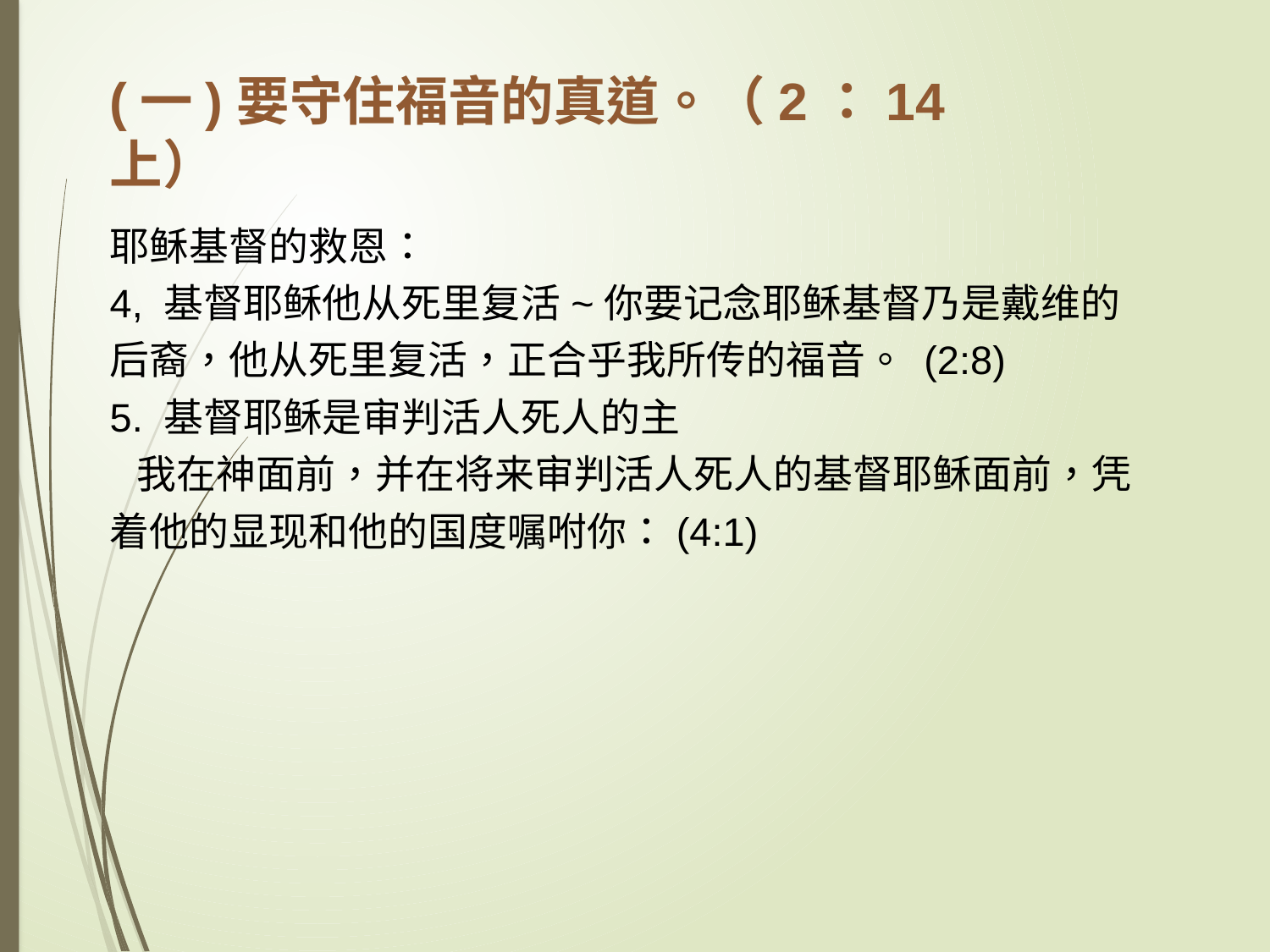

(一)	要守住福音的真道。（2：14上）
耶稣基督的救恩：
4, 基督耶稣他从死里复活~你要记念耶稣基督乃是戴维的后裔，他从死里复活，正合乎我所传的福音。 (2:8)
5. 基督耶稣是审判活人死人的主
  我在神面前，并在将来审判活人死人的基督耶稣面前，凭着他的显现和他的国度嘱咐你：(4:1)